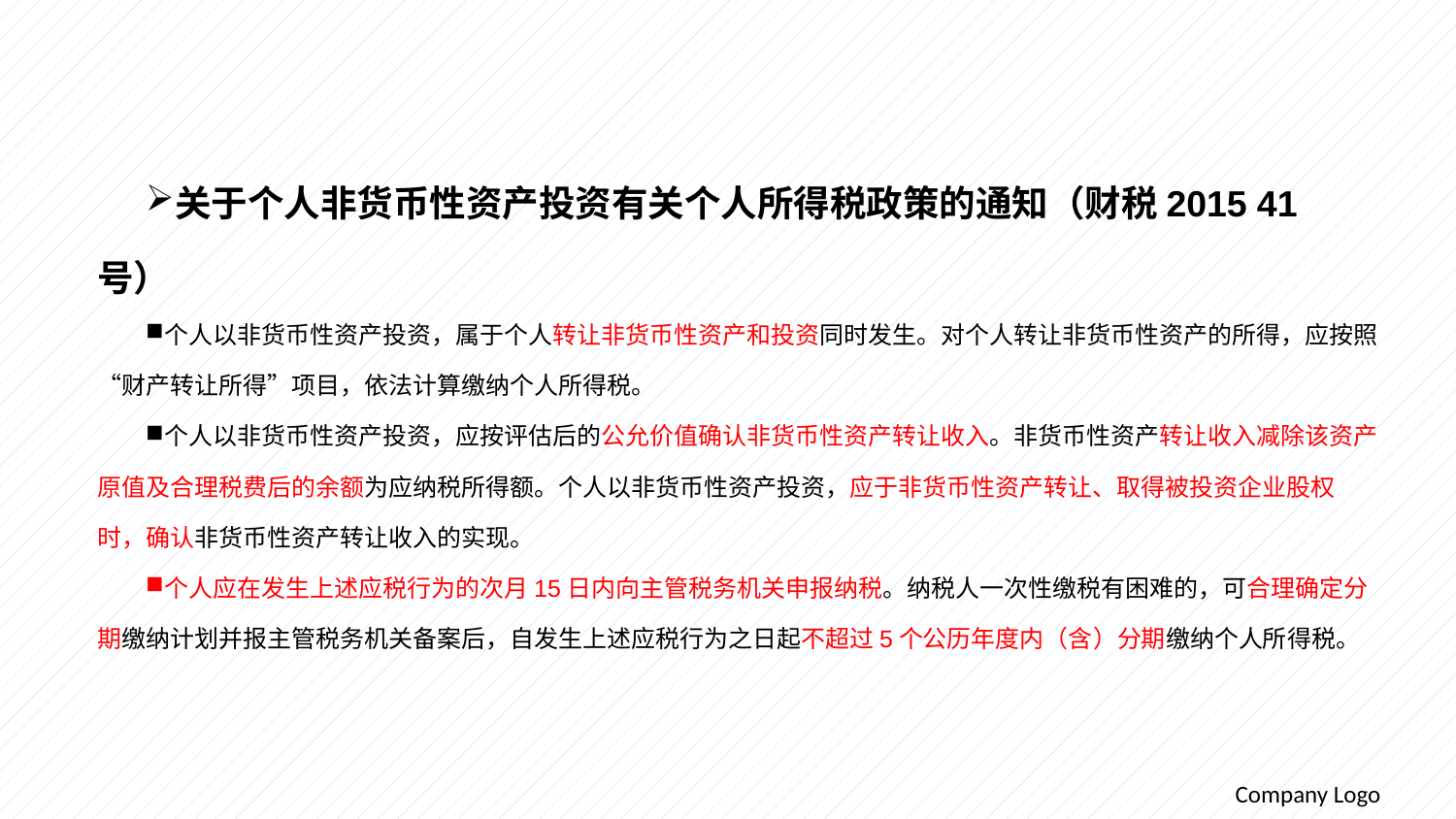

关于个人非货币性资产投资有关个人所得税政策的通知（财税2015 41号）
个人以非货币性资产投资，属于个人转让非货币性资产和投资同时发生。对个人转让非货币性资产的所得，应按照“财产转让所得”项目，依法计算缴纳个人所得税。
个人以非货币性资产投资，应按评估后的公允价值确认非货币性资产转让收入。非货币性资产转让收入减除该资产原值及合理税费后的余额为应纳税所得额。个人以非货币性资产投资，应于非货币性资产转让、取得被投资企业股权时，确认非货币性资产转让收入的实现。
个人应在发生上述应税行为的次月15日内向主管税务机关申报纳税。纳税人一次性缴税有困难的，可合理确定分期缴纳计划并报主管税务机关备案后，自发生上述应税行为之日起不超过5个公历年度内（含）分期缴纳个人所得税。
Company Logo